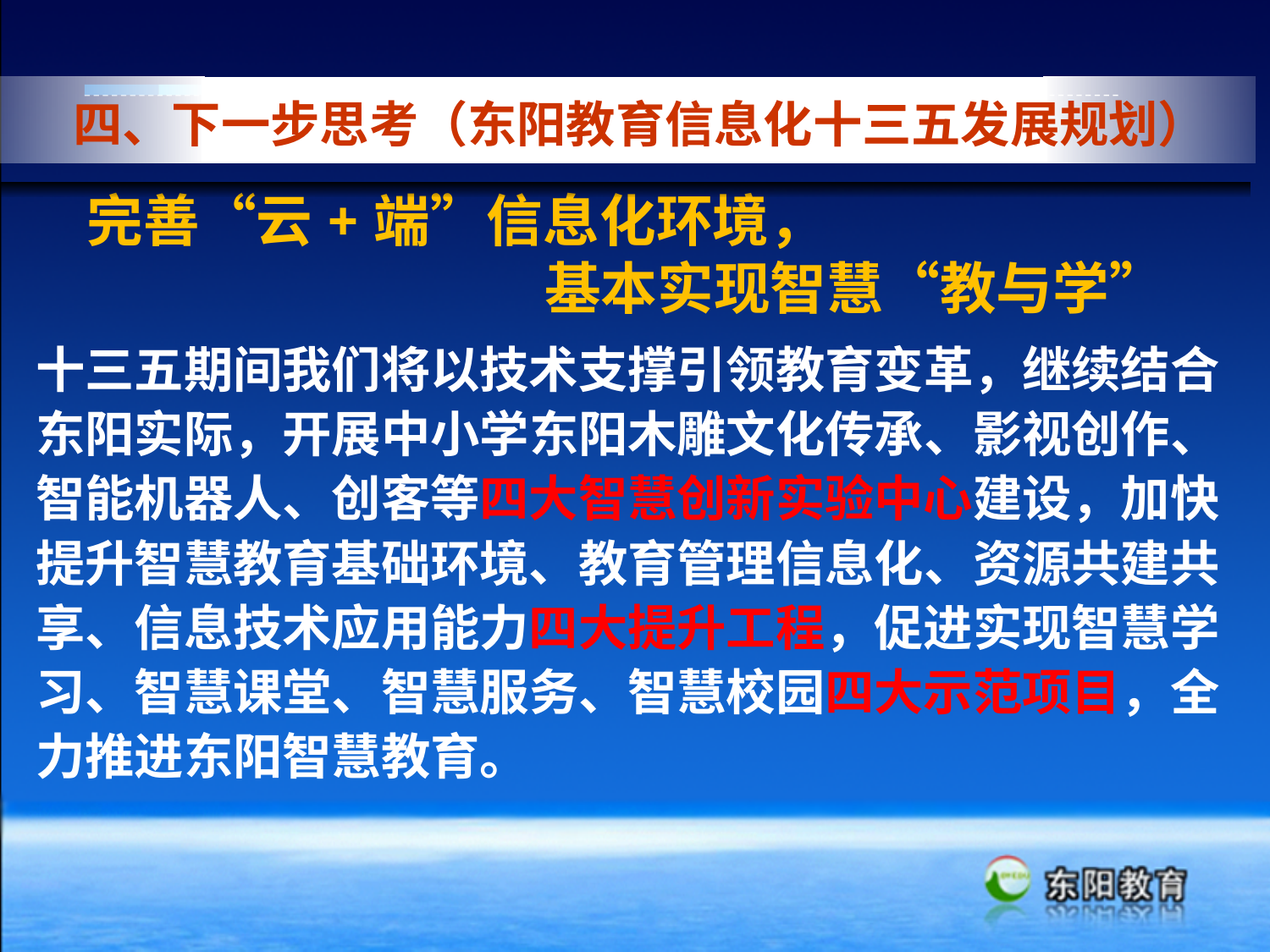

四、下一步思考（东阳教育信息化十三五发展规划）

完善“云+端”信息化环境，
基本实现智慧“教与学”
十三五期间我们将以技术支撑引领教育变革，继续结合东阳实际，开展中小学东阳木雕文化传承、影视创作、智能机器人、创客等四大智慧创新实验中心建设，加快提升智慧教育基础环境、教育管理信息化、资源共建共享、信息技术应用能力四大提升工程，促进实现智慧学习、智慧课堂、智慧服务、智慧校园四大示范项目，全力推进东阳智慧教育。